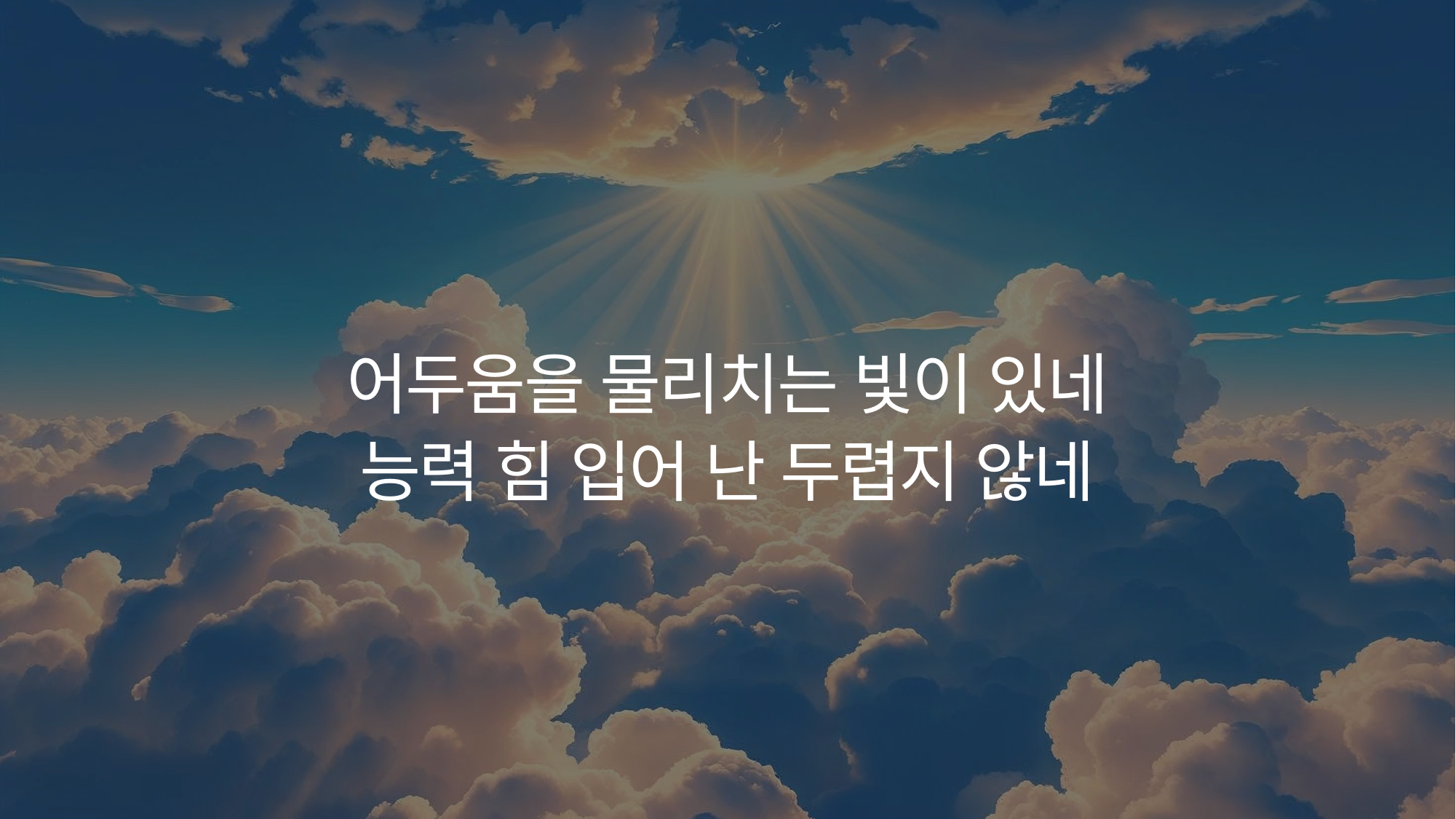

어두움을 물리치는 빛이 있네
능력 힘 입어 난 두렵지 않네